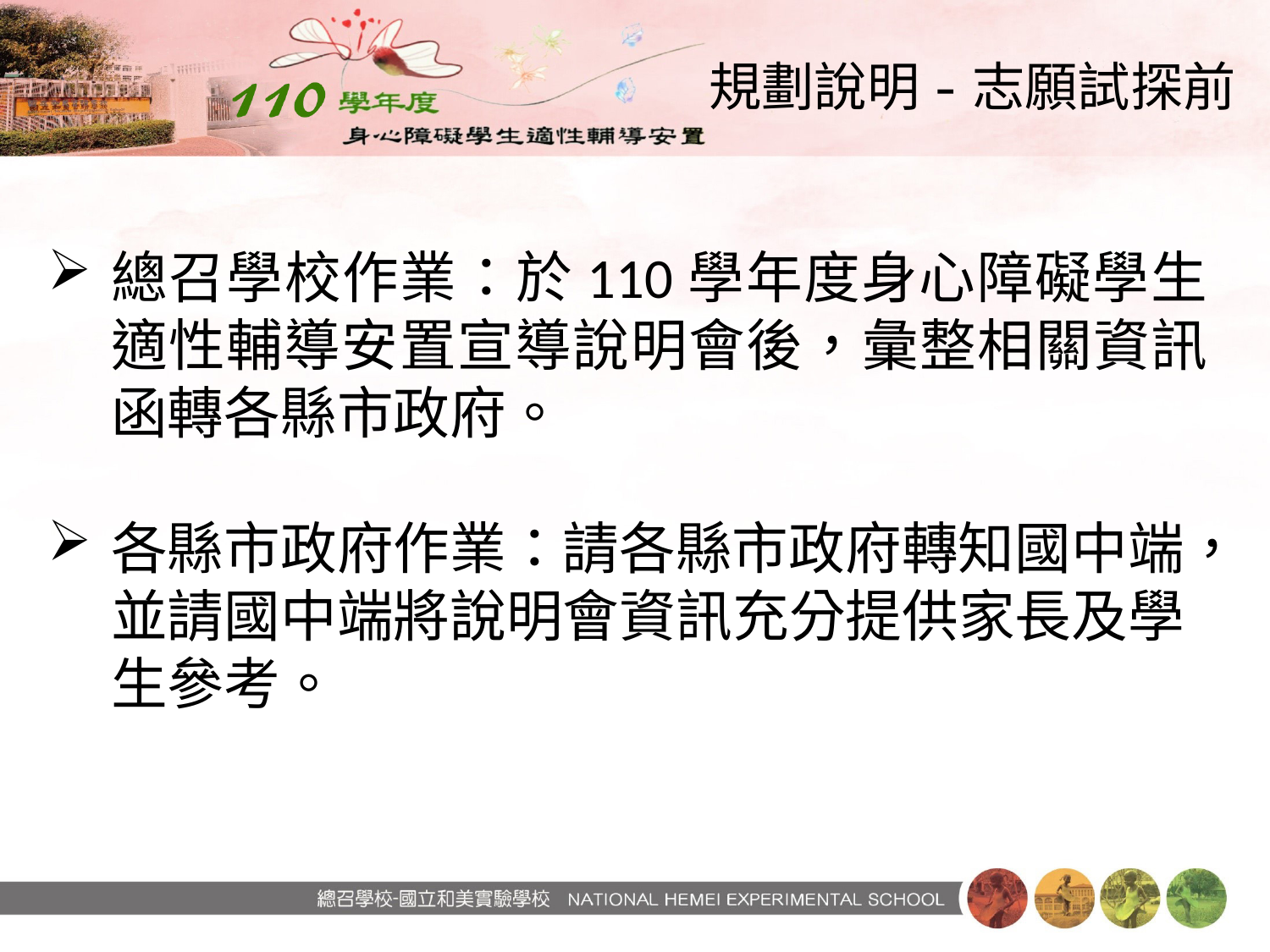

# 規劃說明-志願試探前
總召學校作業：於110學年度身心障礙學生適性輔導安置宣導說明會後，彙整相關資訊函轉各縣市政府。

各縣市政府作業：請各縣市政府轉知國中端，並請國中端將說明會資訊充分提供家長及學生參考。